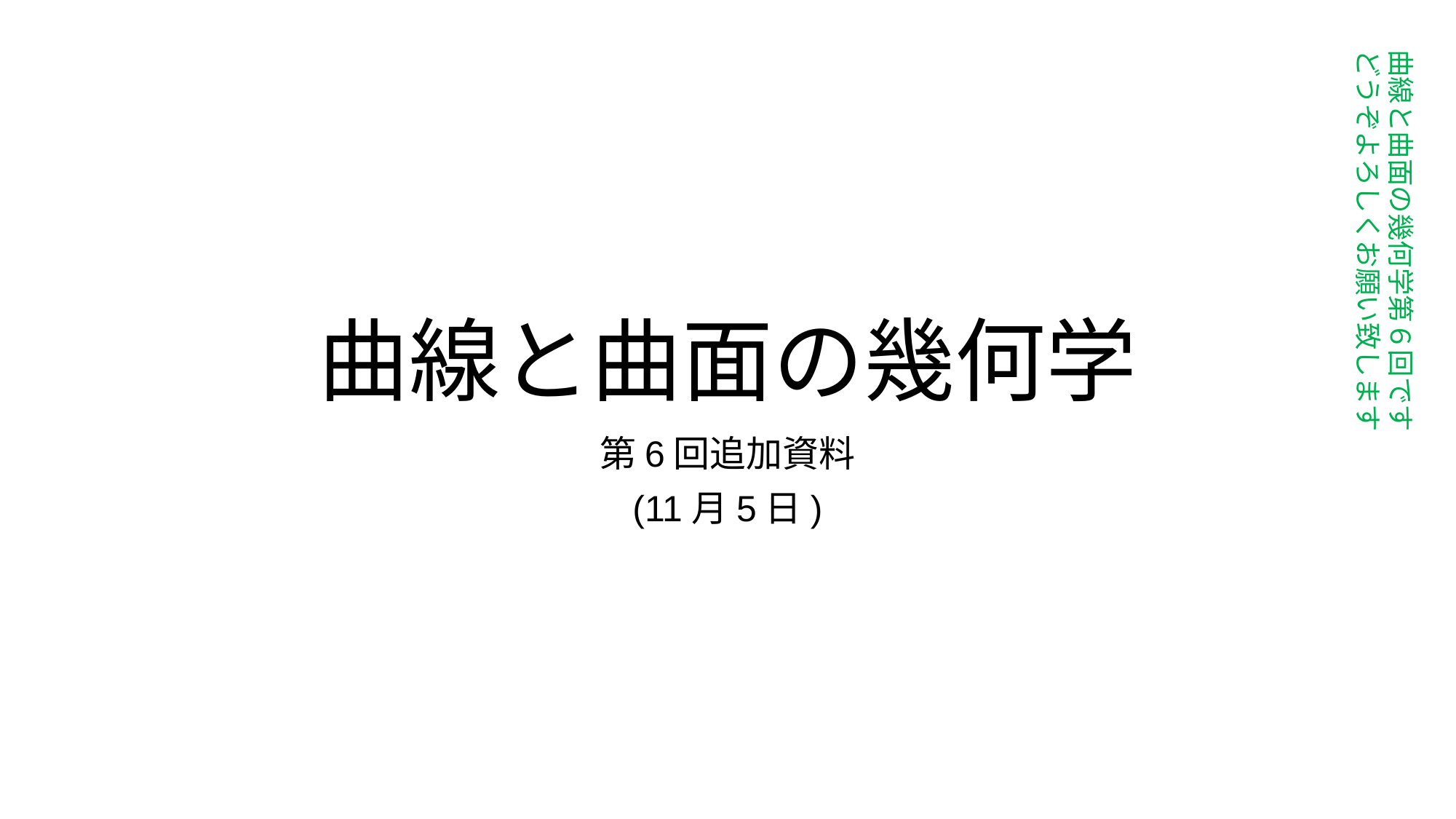

曲線と曲面の幾何学第６回です
どうぞよろしくお願い致します
# 曲線と曲面の幾何学
第6回追加資料
(11月5日)